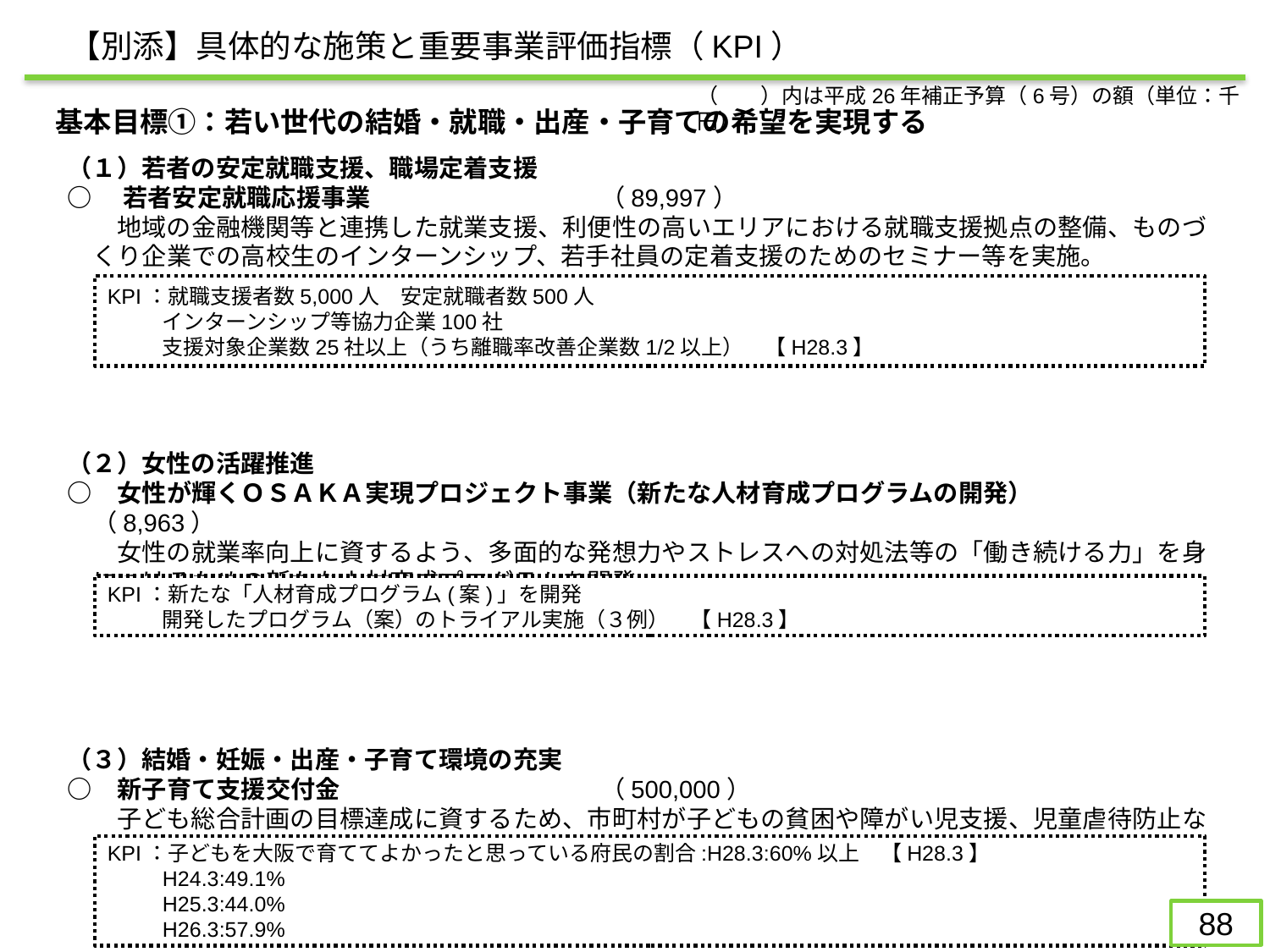

【別添】具体的な施策と重要事業評価指標（KPI）
（　　）内は平成26年補正予算（6号）の額（単位：千円）
　基本目標①：若い世代の結婚・就職・出産・子育ての希望を実現する
（１）若者の安定就職支援、職場定着支援
○　若者安定就職応援事業		（89,997）
　　地域の金融機関等と連携した就業支援、利便性の高いエリアにおける就職支援拠点の整備、ものづくり企業での高校生のインターンシップ、若手社員の定着支援のためのセミナー等を実施。

（２）女性の活躍推進
○	　女性が輝くＯＳＡＫＡ実現プロジェクト事業（新たな人材育成プログラムの開発）	（8,963）
　　女性の就業率向上に資するよう、多面的な発想力やストレスへの対処法等の「働き続ける力」を身につけるための新たな人材育成プログラムを開発。

（３）結婚・妊娠・出産・子育て環境の充実
○	　新子育て支援交付金			（500,000）
　　子ども総合計画の目標達成に資するため、市町村が子どもの貧困や障がい児支援、児童虐待防止などに関する府提示モデルメニューに適合する事業を実施する場合に交付金を交付。
KPI：就職支援者数5,000人　安定就職者数500人
インターンシップ等協力企業100社
支援対象企業数25社以上（うち離職率改善企業数1/2以上）　【H28.3】
KPI：新たな「人材育成プログラム(案)」を開発
開発したプログラム（案）のトライアル実施（３例）　【H28.3】
KPI：子どもを大阪で育ててよかったと思っている府民の割合:H28.3:60%以上　【H28.3】
H24.3:49.1%
H25.3:44.0%
H26.3:57.9%
88